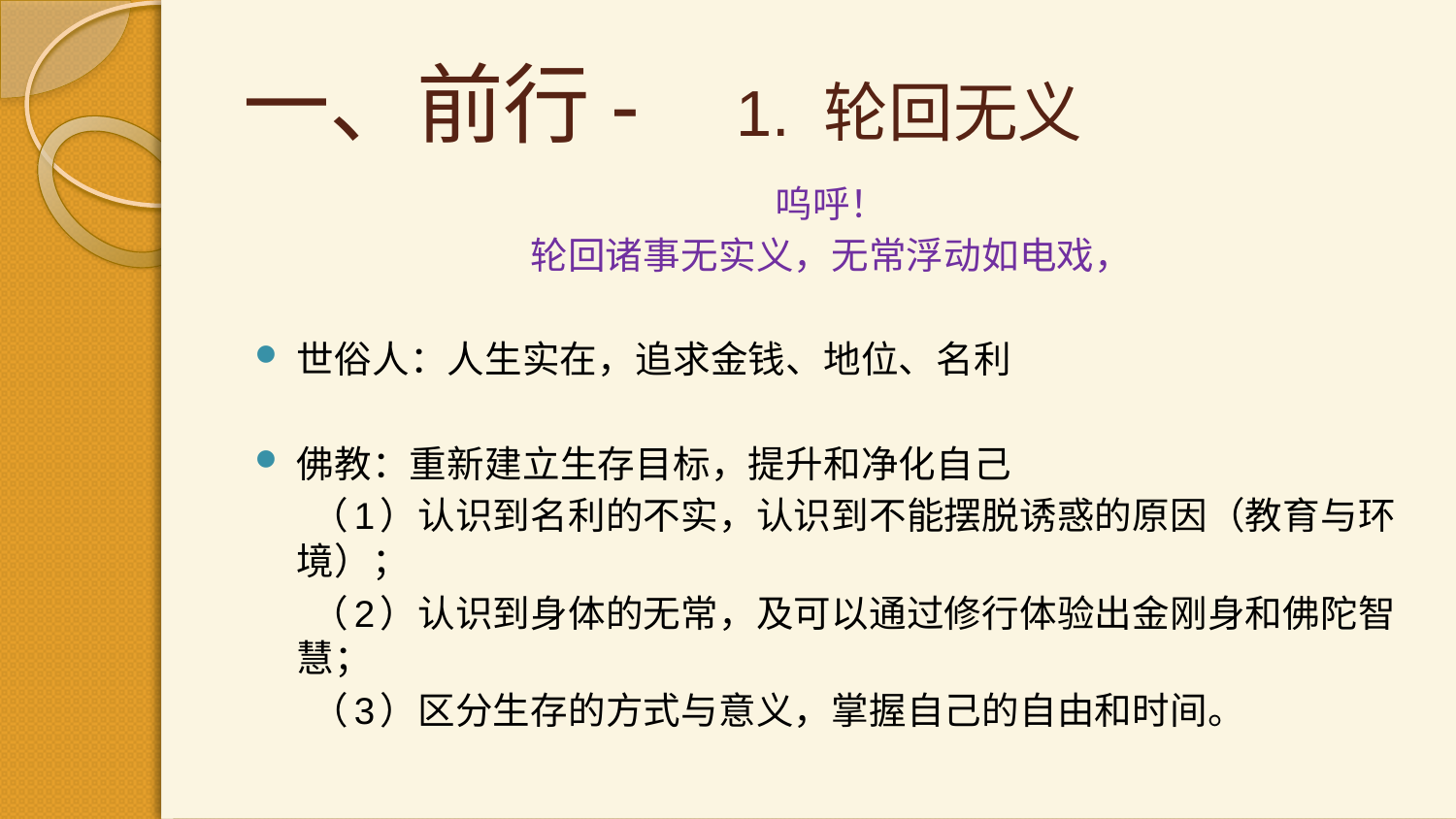

# 一、前行-    1. 轮回无义
呜呼！
轮回诸事无实义，无常浮动如电戏，

世俗人：人生实在，追求金钱、地位、名利

佛教：重新建立生存目标，提升和净化自己
      （1）认识到名利的不实，认识到不能摆脱诱惑的原因（教育与环境）；
      （2）认识到身体的无常，及可以通过修行体验出金刚身和佛陀智慧；
      （3）区分生存的方式与意义，掌握自己的自由和时间。